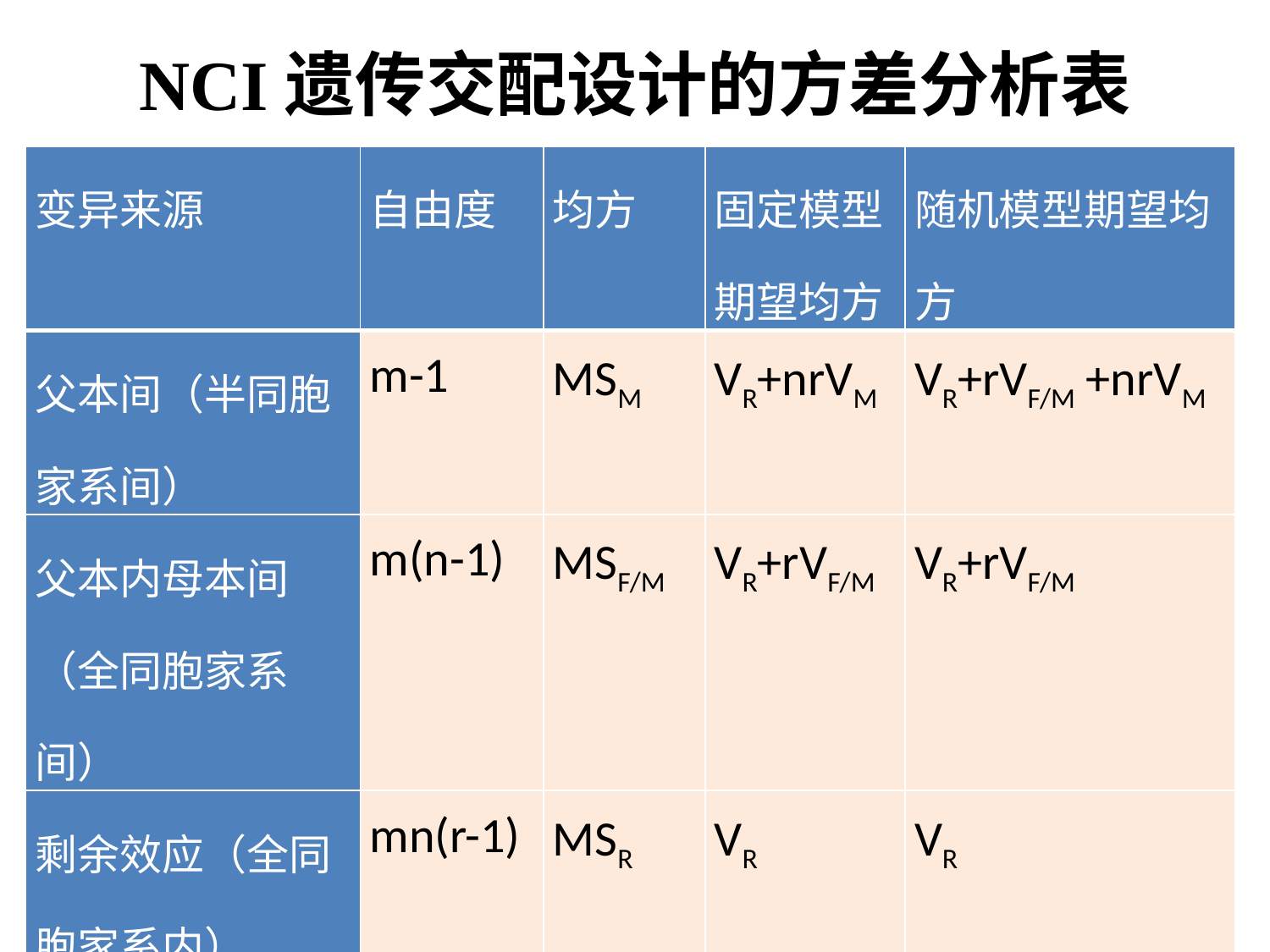

# NCI遗传交配设计的方差分析表
| 变异来源 | 自由度 | 均方 | 固定模型期望均方 | 随机模型期望均方 |
| --- | --- | --- | --- | --- |
| 父本间（半同胞家系间） | m-1 | MSM | VR+nrVM | VR+rVF/M +nrVM |
| 父本内母本间（全同胞家系间） | m(n-1) | MSF/M | VR+rVF/M | VR+rVF/M |
| 剩余效应（全同胞家系内） | mn(r-1) | MSR | VR | VR |
| 总和 | mnr-1 |  |  |  |